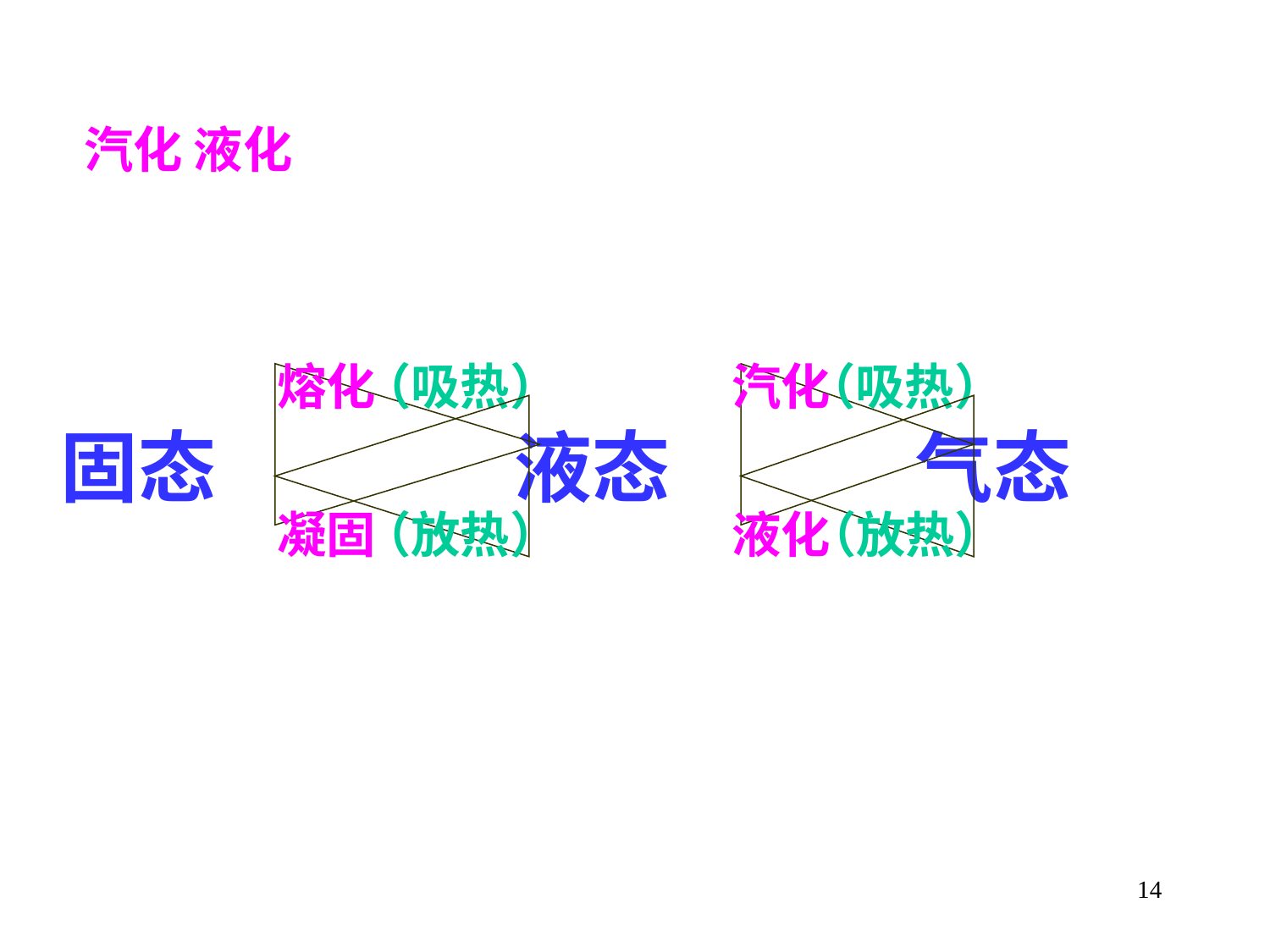

汽化
液化
固态                 液态              气态
熔化
（吸热）
汽化
（吸热）

凝固
（放热）
液化
（放热）
14